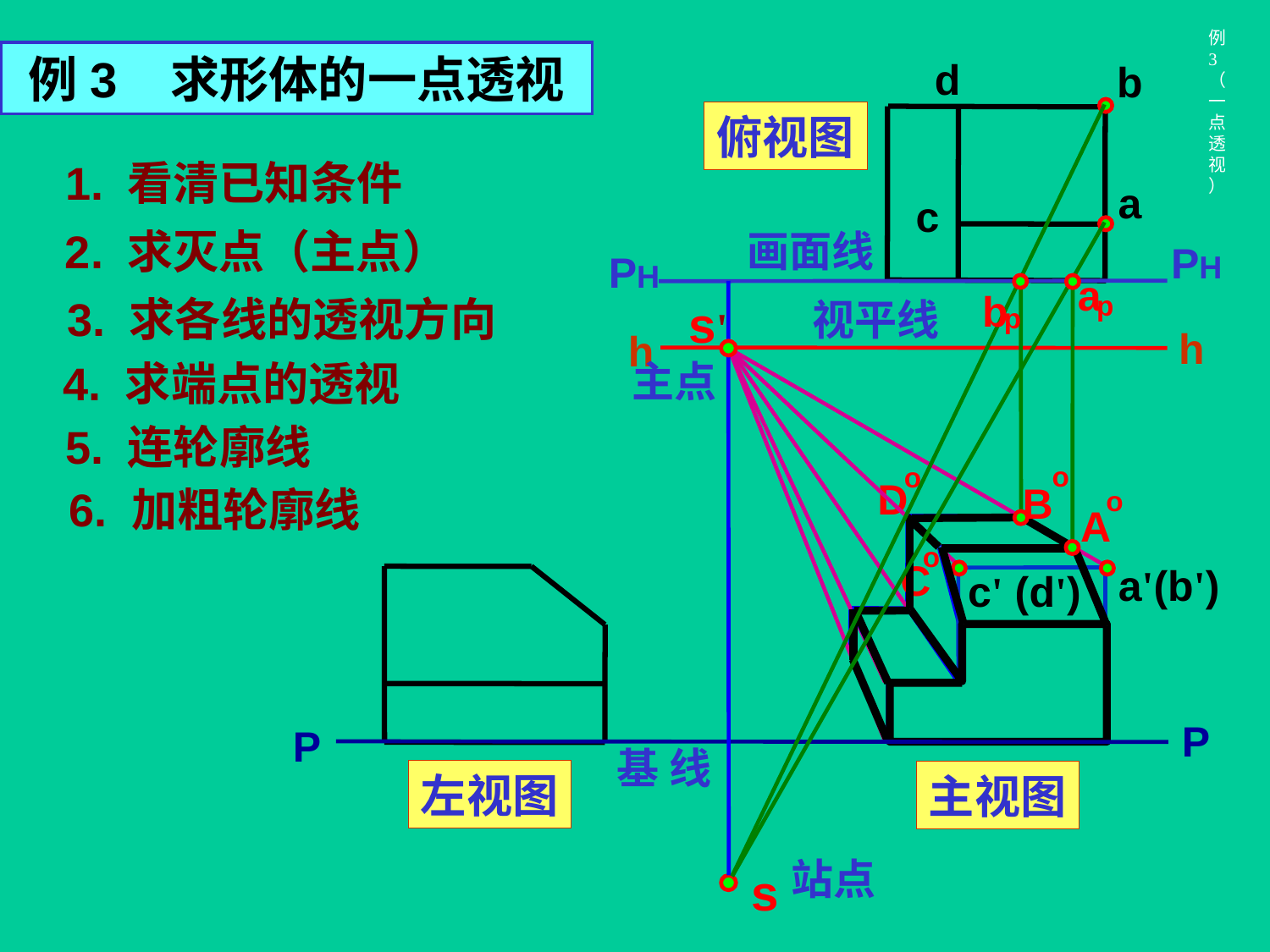

例3   求形体的一点透视
# 例3（一点透视）
d
b

a
c

c' (d')
a'(b')

俯视图
左视图
主视图

b
p

1. 看清已知条件
2. 求灭点（主点）
画面线
PH
PH

a

p

s

站点

B

o

o
A

3. 求各线的透视方向
视平线
h
h

s'

主点
4. 求端点的透视

5. 连轮廓线
o
D

o
C
6. 加粗轮廓线

P
P
基 线